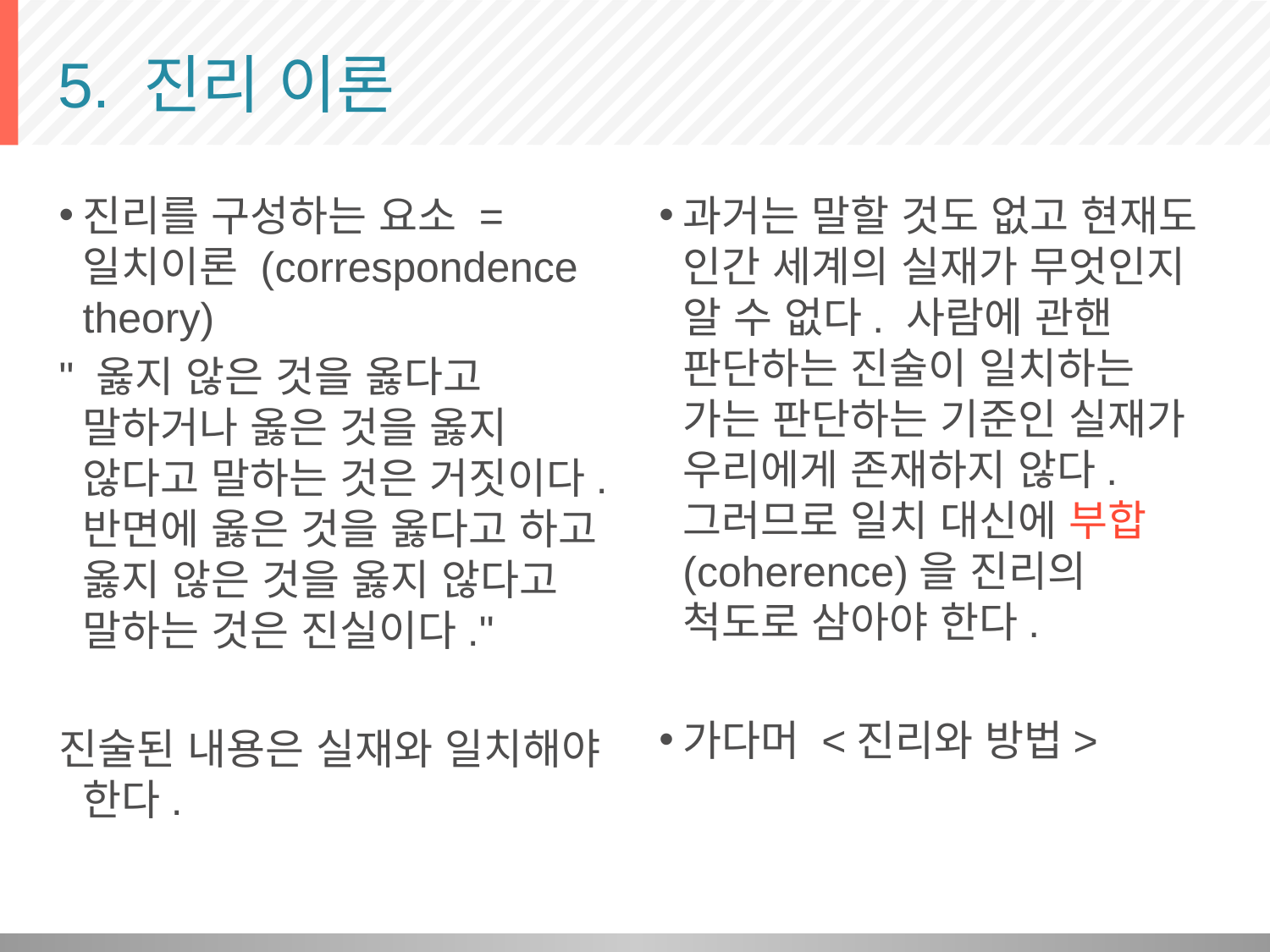

# 5. 진리 이론
진리를 구성하는 요소 = 일치이론 (correspondence theory)
" 옳지 않은 것을 옳다고 말하거나 옳은 것을 옳지 않다고 말하는 것은 거짓이다. 반면에 옳은 것을 옳다고 하고 옳지 않은 것을 옳지 않다고 말하는 것은 진실이다."

진술된 내용은 실재와 일치해야 한다.
과거는 말할 것도 없고 현재도 인간 세계의 실재가 무엇인지 알 수 없다. 사람에 관핸 판단하는 진술이 일치하는 가는 판단하는 기준인 실재가 우리에게 존재하지 않다. 그러므로 일치 대신에 부합 (coherence)을 진리의 척도로 삼아야 한다.

가다머 <진리와 방법>